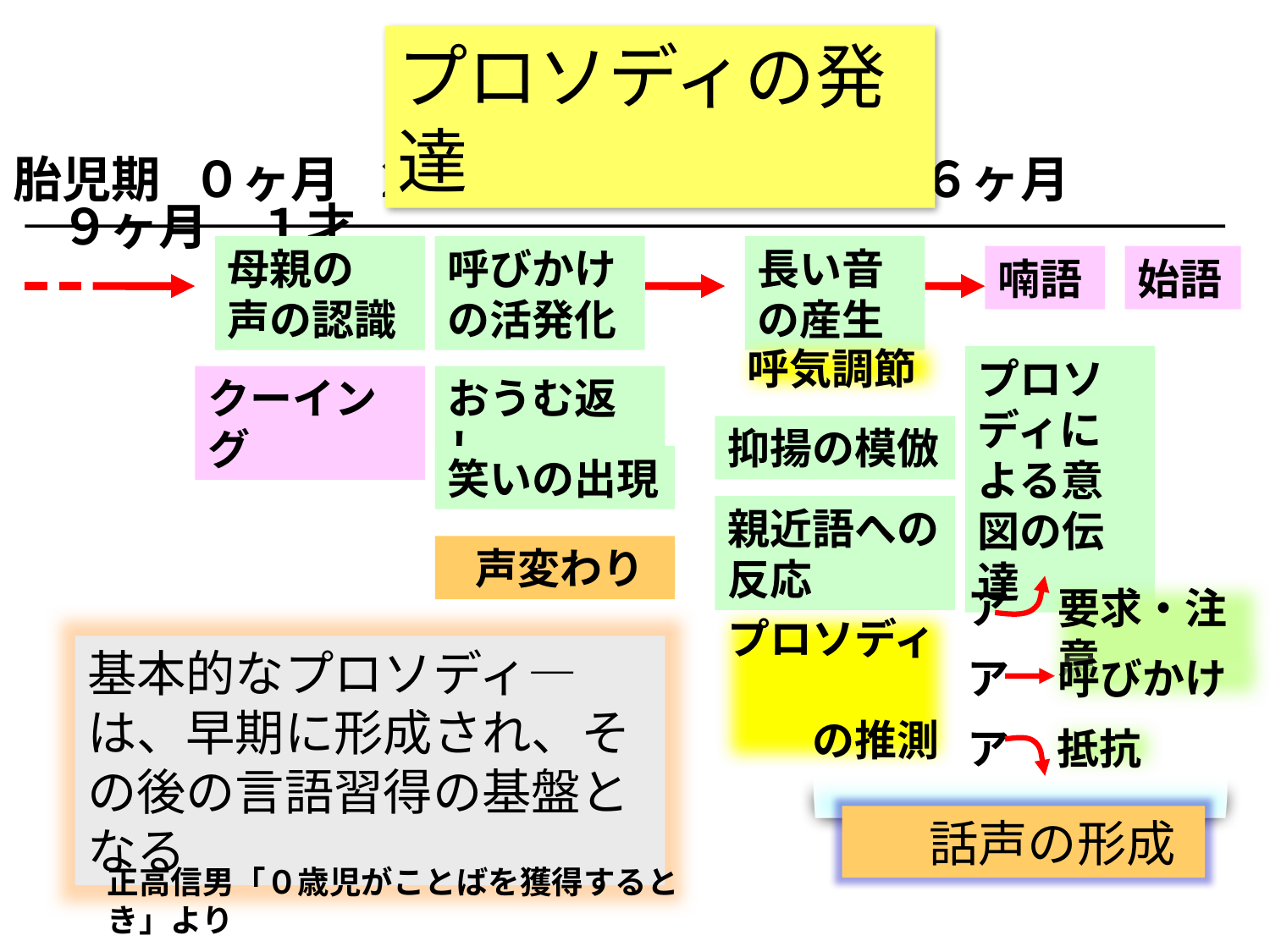

プロソディの発達

胎児期　０ヶ月　２ヶ月　３ヶ月　４か月　６ヶ月　　　９ヶ月　１才

母親の
声の認識
呼びかけの活発化
長い音
の産生
喃語
始語

呼気調節
プロソディに
よる意図の伝達
クーイング
おうむ返し
抑揚の模倣
笑いの出現
親近語への反応
　声変わり
ア

要求・注意
プロソディ
　　の推測
基本的なプロソディ―は、早期に形成され、その後の言語習得の基盤となる
ア
呼びかけ

ア
抵抗

　話声の形成
正高信男「０歳児がことばを獲得するとき」より